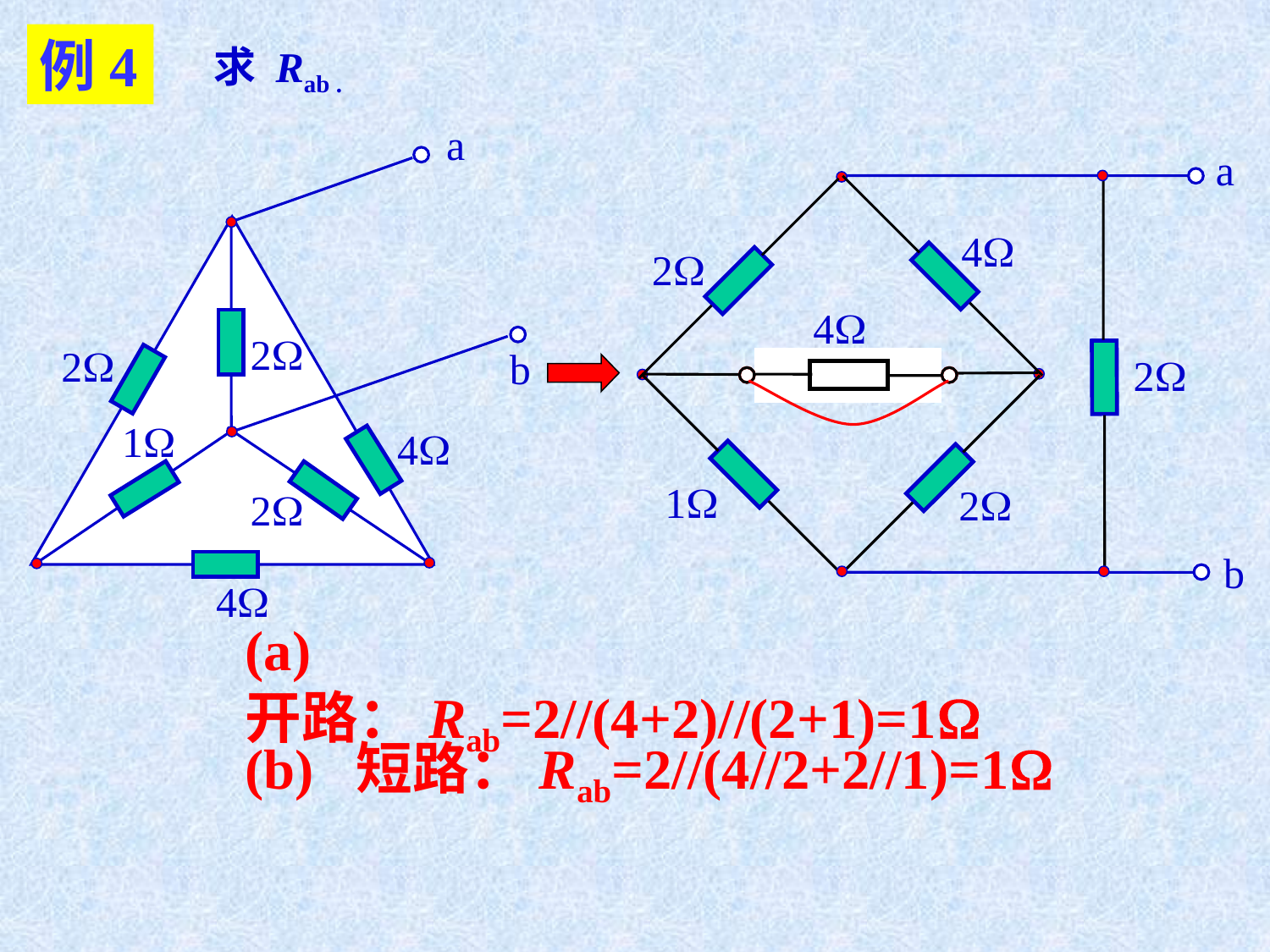

例4
求 Rab .
a

2Ω

2Ω

b

1Ω
4Ω

2Ω

4Ω
a

4Ω
2Ω
4Ω

2Ω

1Ω
2Ω
b

(a)  开路：Rab=2//(4+2)//(2+1)=1Ω
(b)  短路：Rab=2//(4//2+2//1)=1Ω